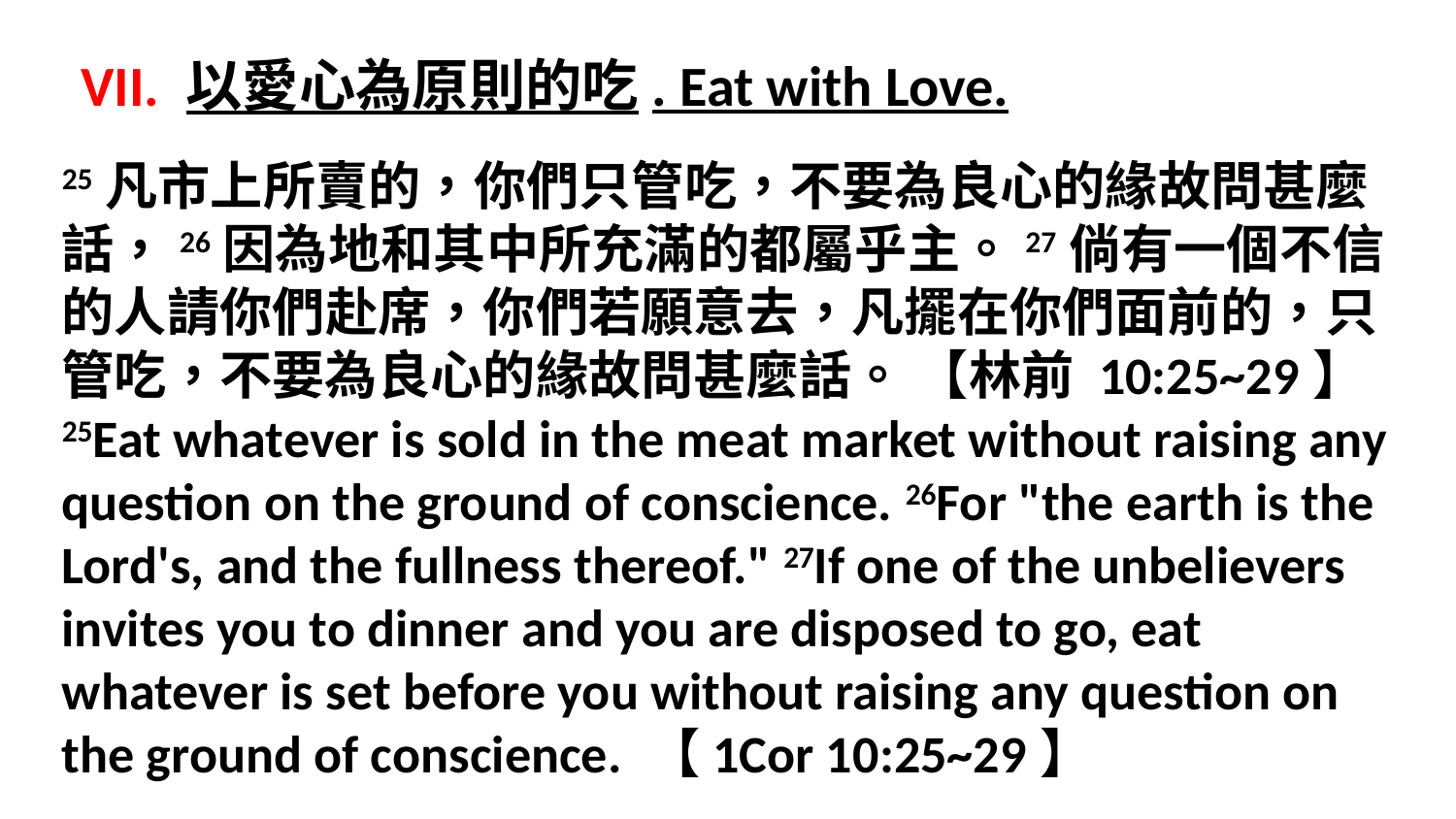

VII. 以愛心為原則的吃. Eat with Love.
25凡市上所賣的，你們只管吃，不要為良心的緣故問甚麼話，26因為地和其中所充滿的都屬乎主。27倘有一個不信的人請你們赴席，你們若願意去，凡擺在你們面前的，只管吃，不要為良心的緣故問甚麼話。 【林前 10:25~29】
25Eat whatever is sold in the meat market without raising any question on the ground of conscience. 26For "the earth is the Lord's, and the fullness thereof." 27If one of the unbelievers invites you to dinner and you are disposed to go, eat whatever is set before you without raising any question on the ground of conscience. 【1Cor 10:25~29】